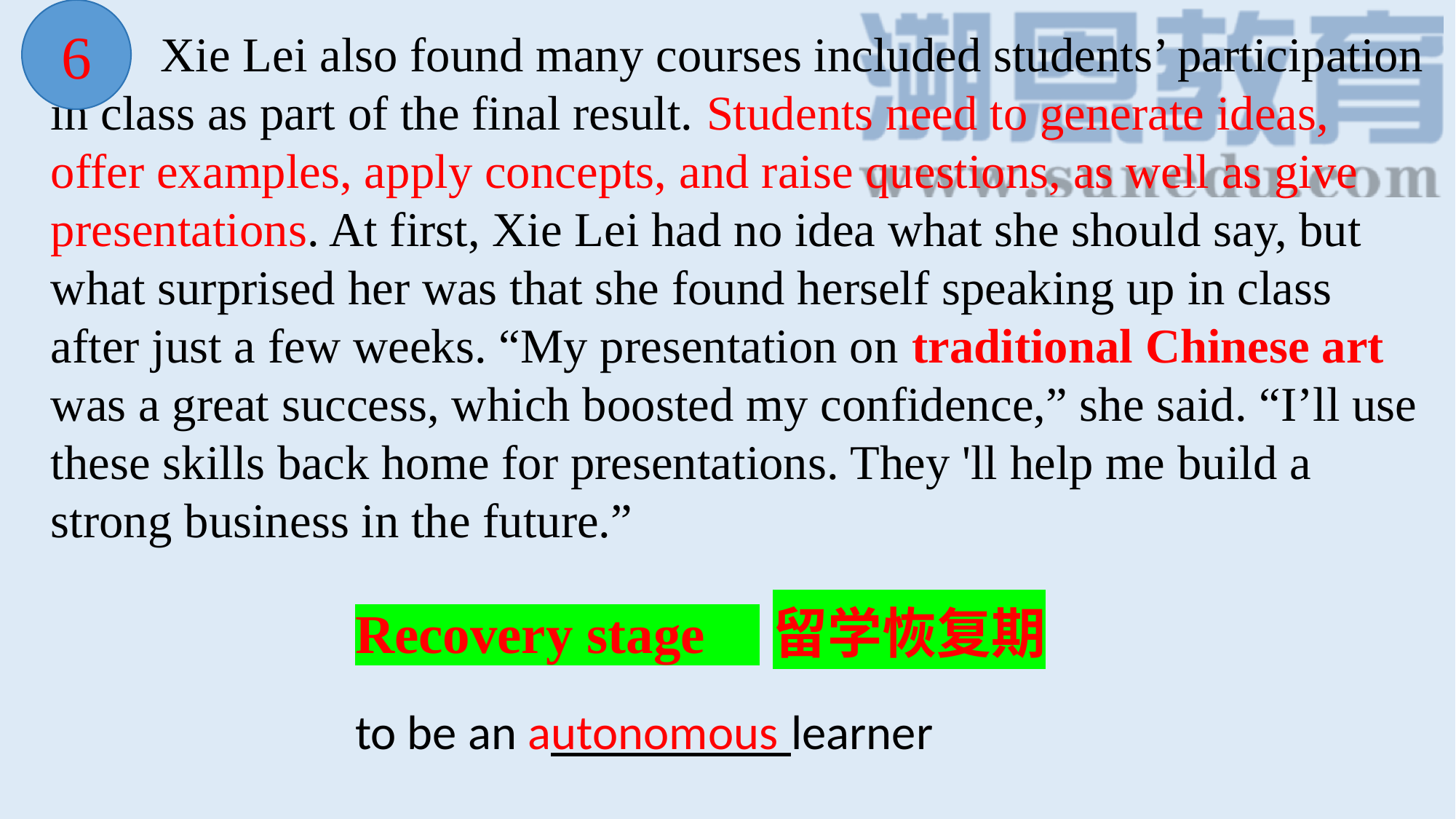

6
         Xie Lei also found many courses included students’ participation in class as part of the final result. Students need to generate ideas, offer examples, apply concepts, and raise questions, as well as give presentations. At first, Xie Lei had no idea what she should say, but what surprised her was that she found herself speaking up in class after just a few weeks. “My presentation on traditional Chinese art was a great success, which boosted my confidence,” she said. “I’ll use these skills back home for presentations. They 'll help me build a strong business in the future.”
Recovery stage    留学恢复期
to be an a                      learner
utonomous